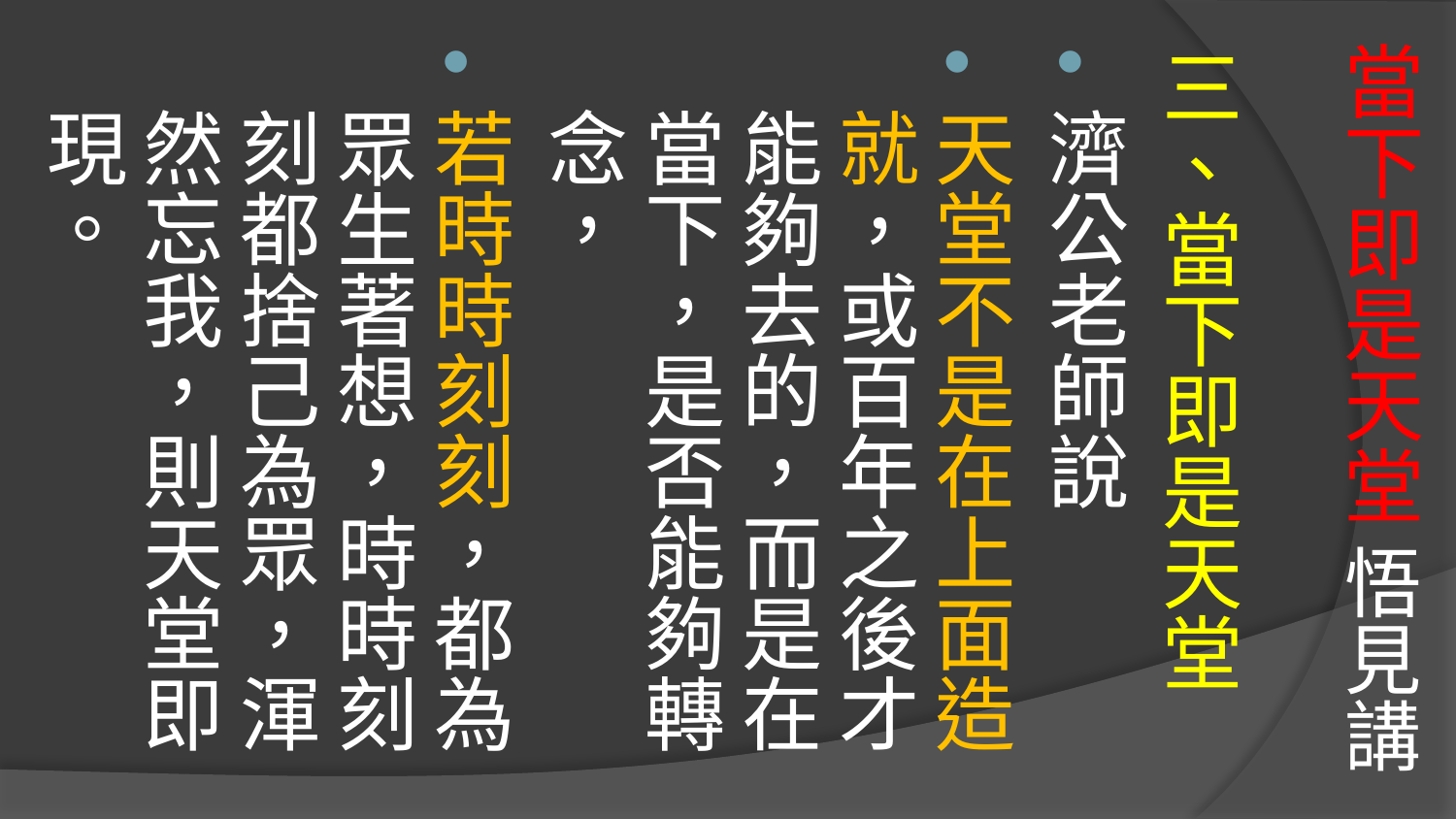

# 當下即是天堂 悟見講
三、當下即是天堂
濟公老師說
天堂不是在上面造就，或百年之後才能夠去的，而是在當下，是否能夠轉念，
若時時刻刻，都為眾生著想，時時刻刻都捨己為眾，渾然忘我，則天堂即現。